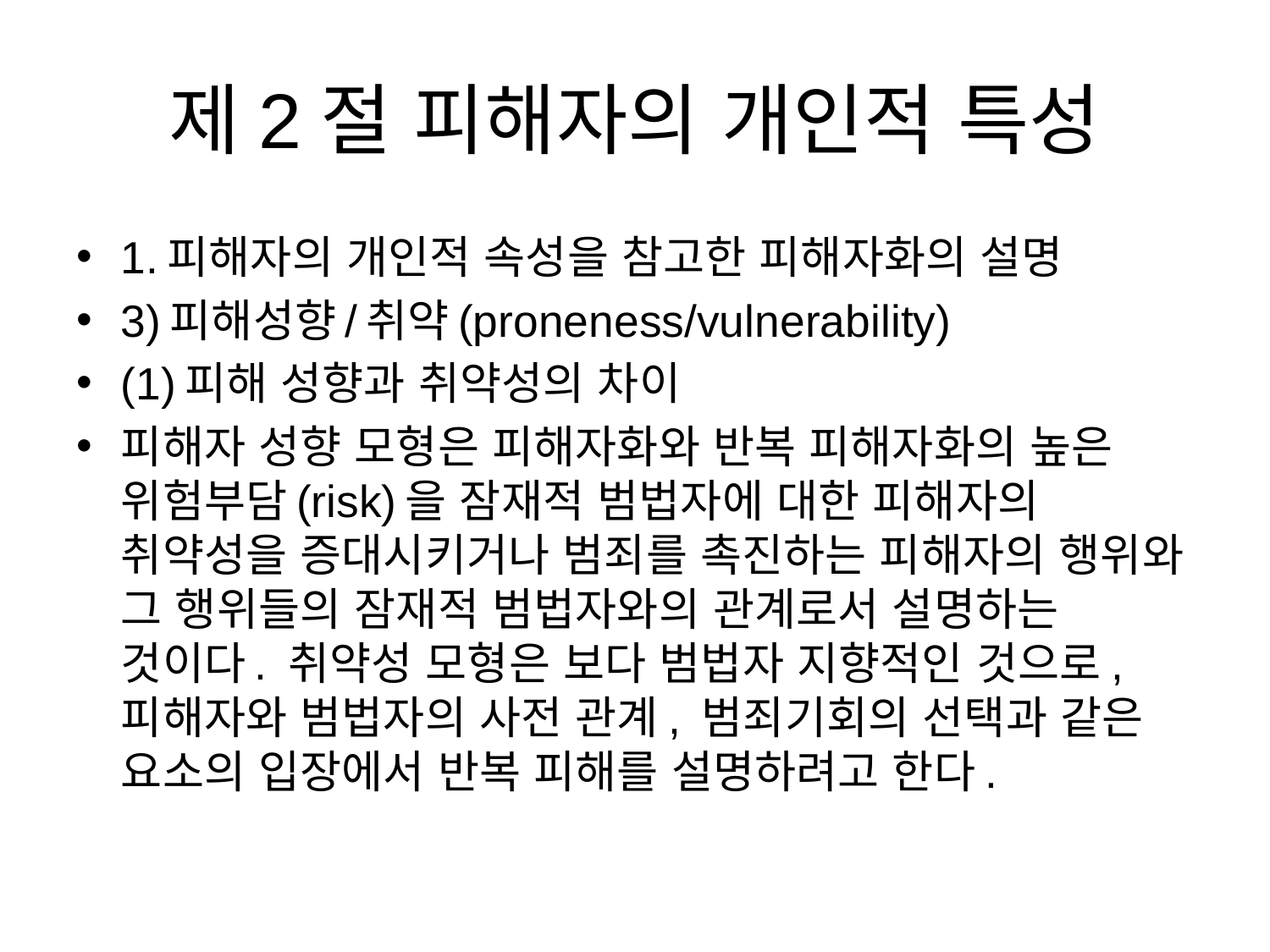

# 제2절 피해자의 개인적 특성
1.피해자의 개인적 속성을 참고한 피해자화의 설명
3)피해성향/취약(proneness/vulnerability)
(1)피해 성향과 취약성의 차이
피해자 성향 모형은 피해자화와 반복 피해자화의 높은 위험부담(risk)을 잠재적 범법자에 대한 피해자의 취약성을 증대시키거나 범죄를 촉진하는 피해자의 행위와 그 행위들의 잠재적 범법자와의 관계로서 설명하는 것이다. 취약성 모형은 보다 범법자 지향적인 것으로, 피해자와 범법자의 사전 관계, 범죄기회의 선택과 같은 요소의 입장에서 반복 피해를 설명하려고 한다.